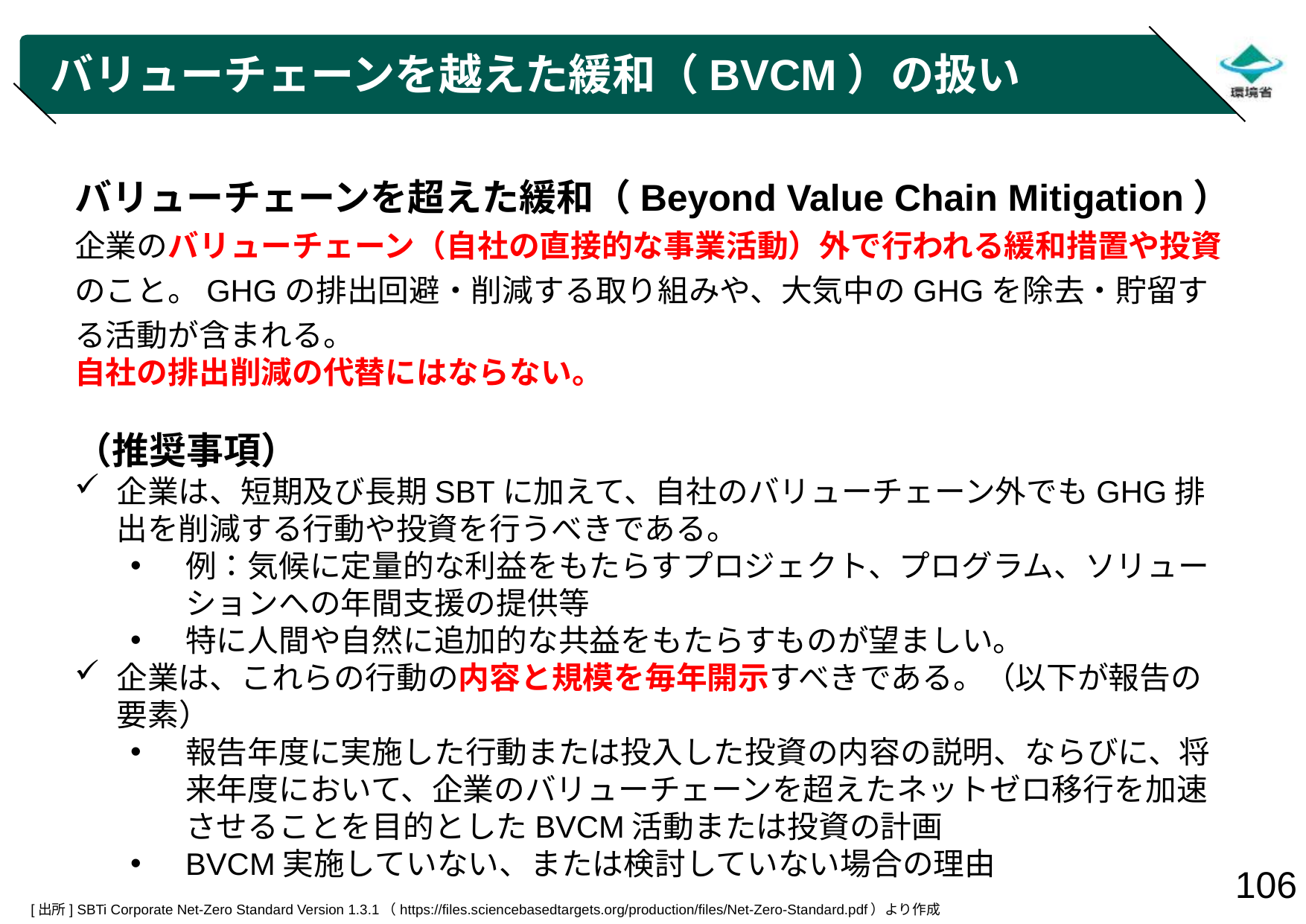

# バリューチェーンを越えた緩和（BVCM）の扱い
バリューチェーンを超えた緩和（Beyond Value Chain Mitigation）
企業のバリューチェーン（自社の直接的な事業活動）外で行われる緩和措置や投資のこと。GHGの排出回避・削減する取り組みや、大気中のGHGを除去・貯留する活動が含まれる。
自社の排出削減の代替にはならない。
（推奨事項）
企業は、短期及び長期SBTに加えて、自社のバリューチェーン外でもGHG排出を削減する行動や投資を行うべきである。
例：気候に定量的な利益をもたらすプロジェクト、プログラム、ソリューションへの年間支援の提供等
特に人間や自然に追加的な共益をもたらすものが望ましい。
企業は、これらの行動の内容と規模を毎年開示すべきである。（以下が報告の要素）
報告年度に実施した行動または投入した投資の内容の説明、ならびに、将来年度において、企業のバリューチェーンを超えたネットゼロ移行を加速させることを目的としたBVCM活動または投資の計画
BVCM実施していない、または検討していない場合の理由
[出所] SBTi Corporate Net-Zero Standard Version 1.3.1（https://files.sciencebasedtargets.org/production/files/Net-Zero-Standard.pdf）より作成